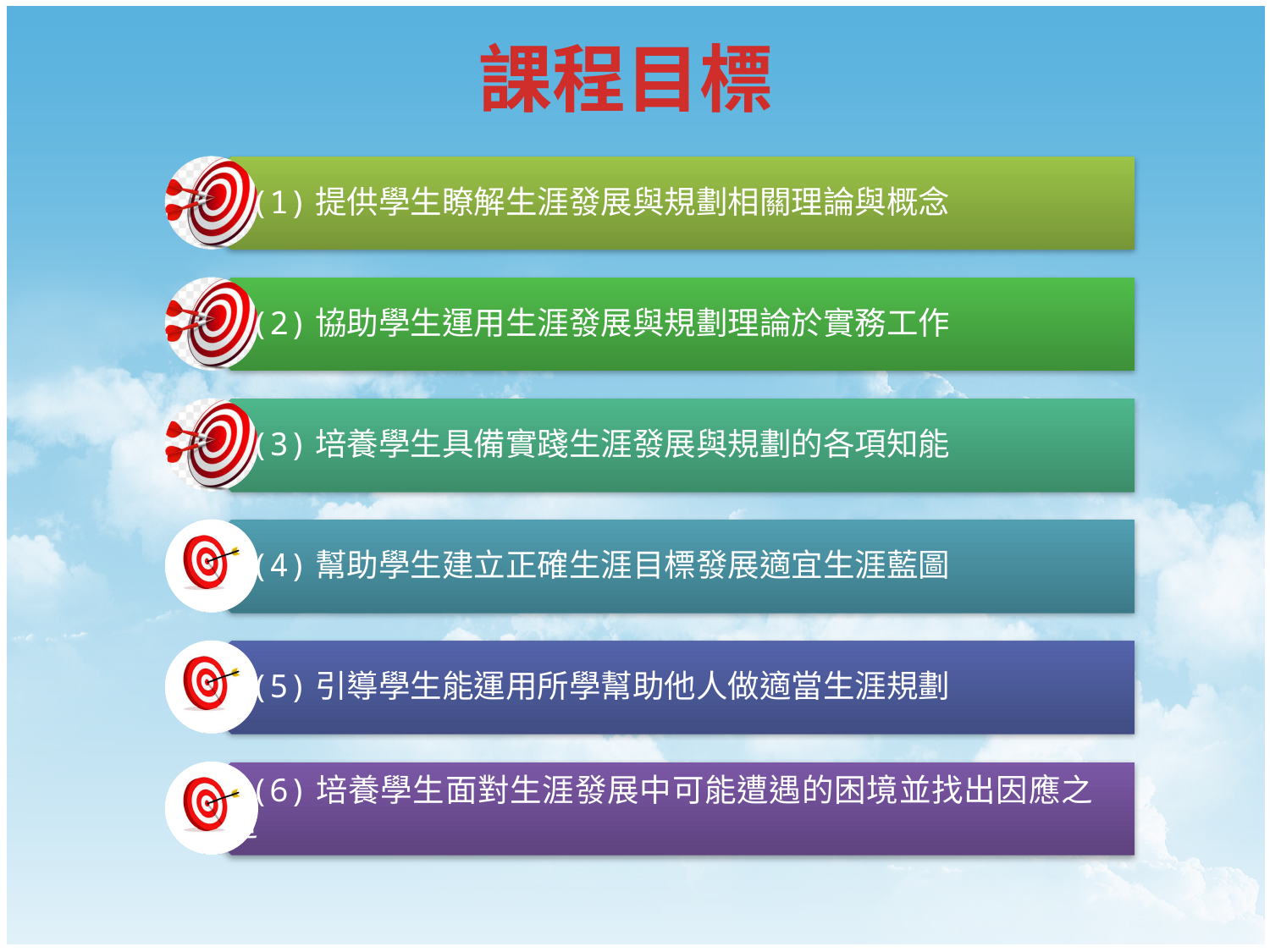

# 課程目標
(1)提供學生瞭解生涯發展與規劃相關理論與概念
(2)協助學生運用生涯發展與規劃理論於實務工作
(3)培養學生具備實踐生涯發展與規劃的各項知能
(4)幫助學生建立正確生涯目標發展適宜生涯藍圖
(5)引導學生能運用所學幫助他人做適當生涯規劃
(6)培養學生面對生涯發展中可能遭遇的困境並找出因應之道